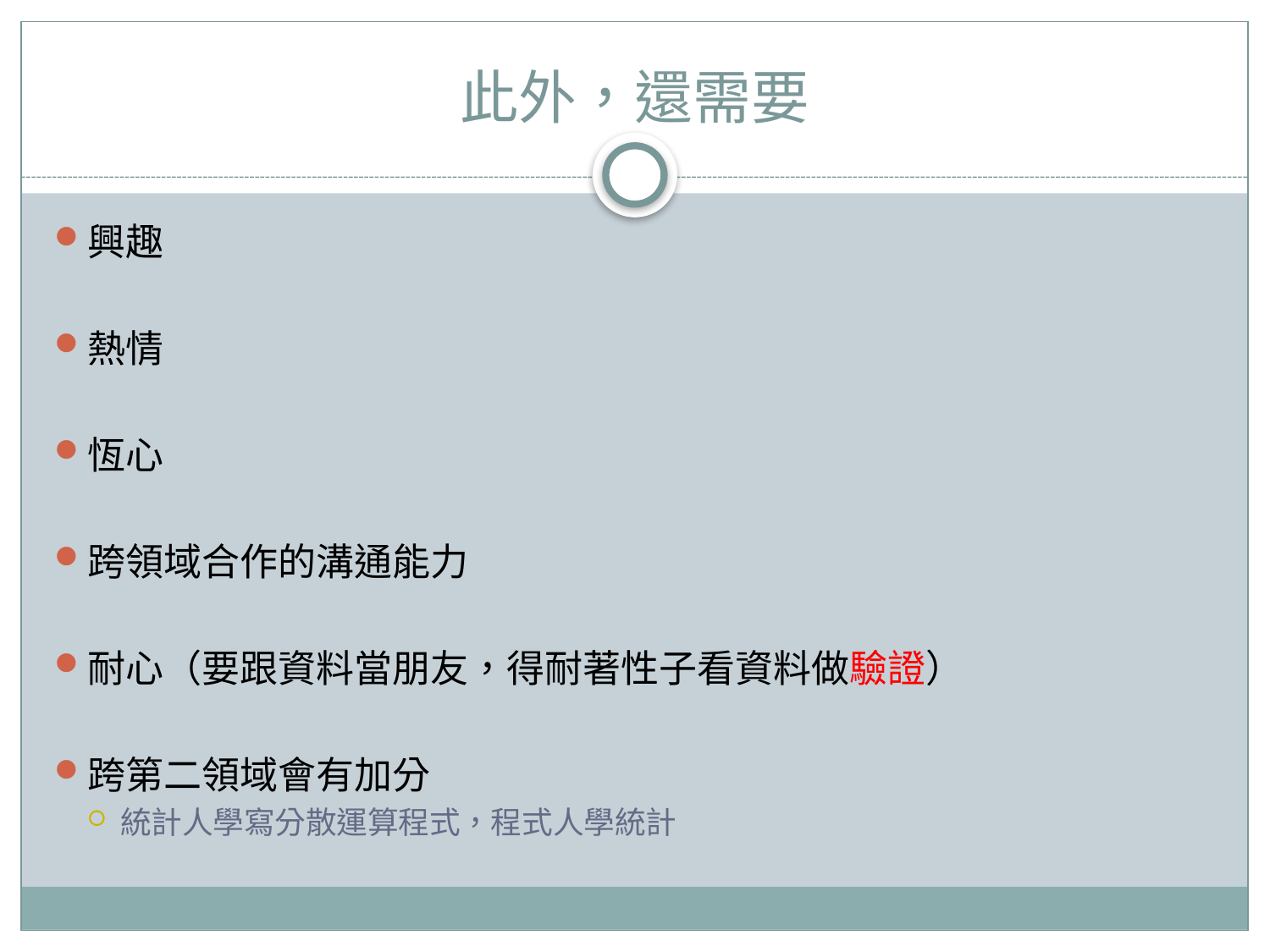

# 此外，還需要
興趣

熱情

恆心

跨領域合作的溝通能力

耐心（要跟資料當朋友，得耐著性子看資料做驗證）

跨第二領域會有加分
統計人學寫分散運算程式，程式人學統計